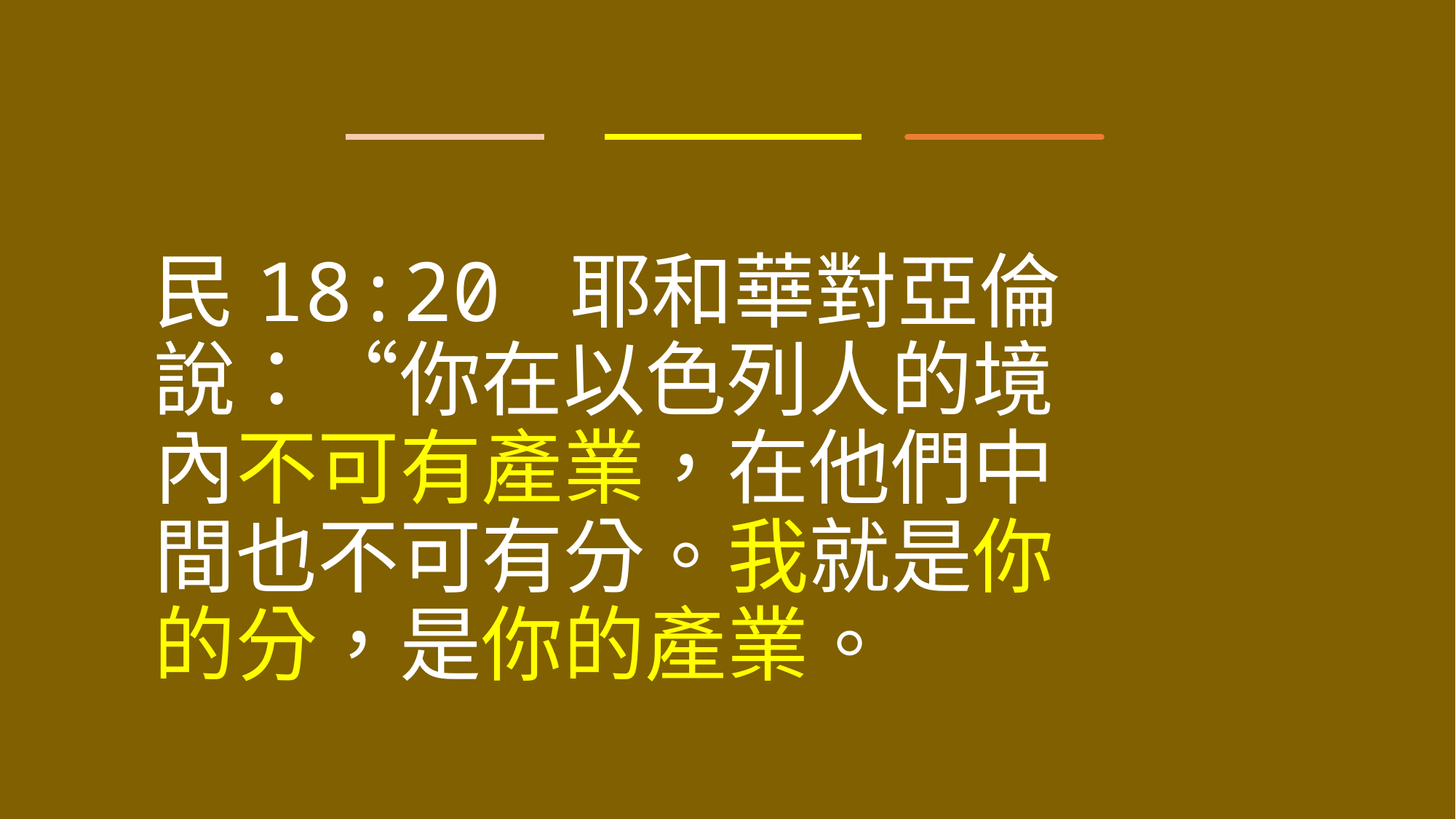

民18:20 耶和華對亞倫說：“你在以色列人的境內不可有產業，在他們中間也不可有分。我就是你的分，是你的產業。